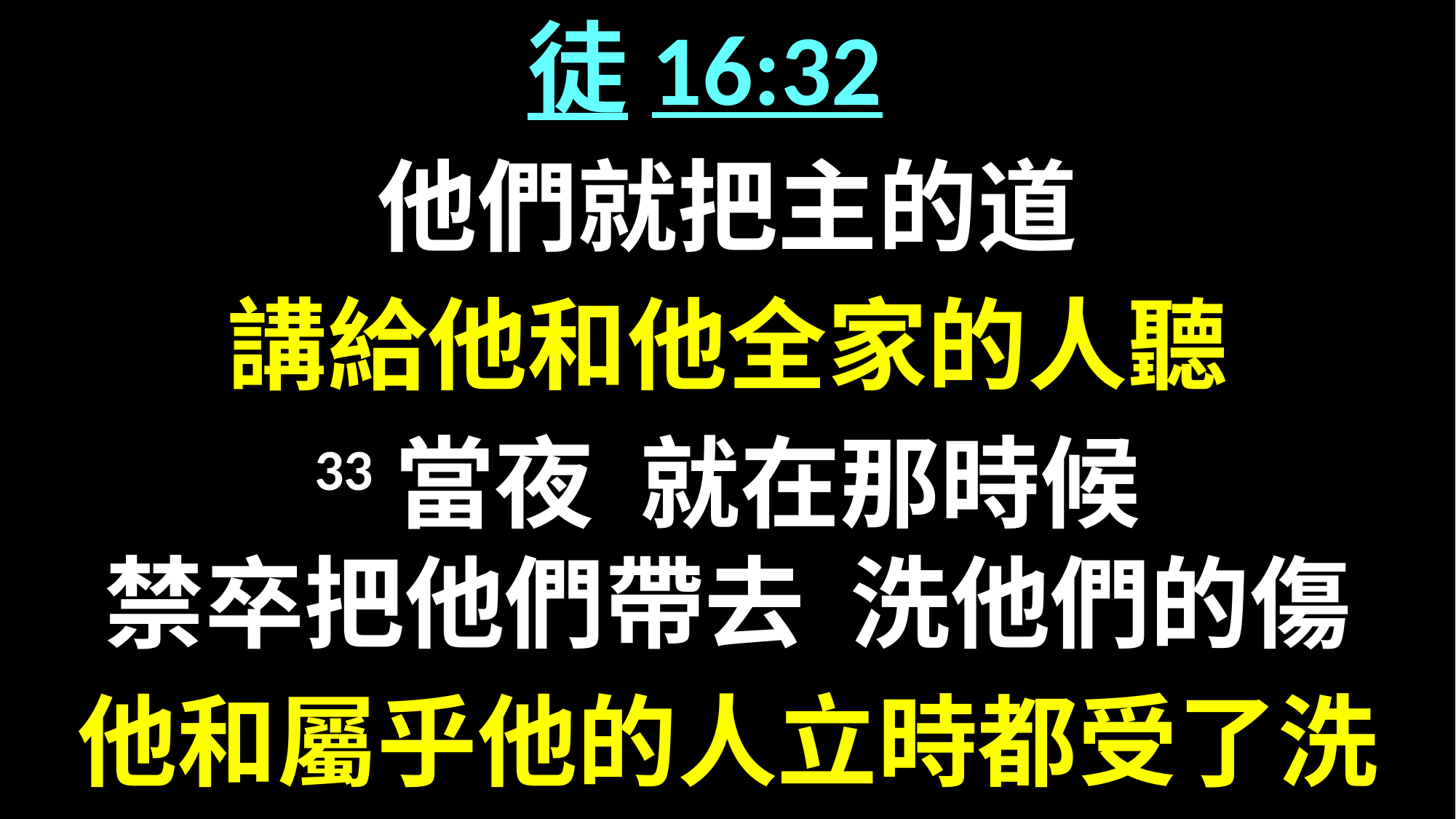

徒16:32
他們就把主的道
講給他和他全家的人聽
33 當夜  就在那時候
禁卒把他們帶去  洗他們的傷
他和屬乎他的人立時都受了洗